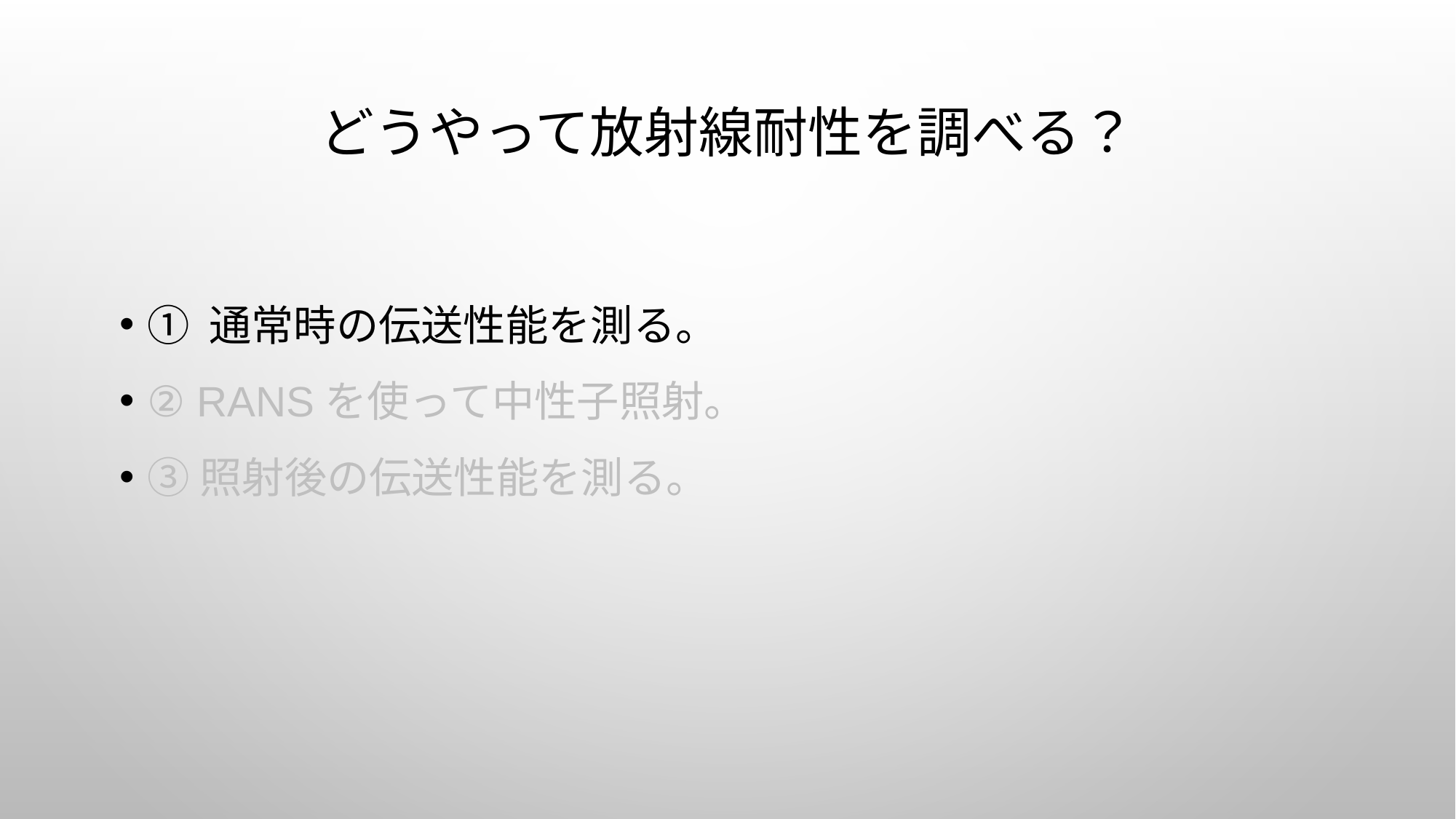

# どうやって放射線耐性を調べる？
① 通常時の伝送性能を測る。
② RANSを使って中性子照射。
③照射後の伝送性能を測る。